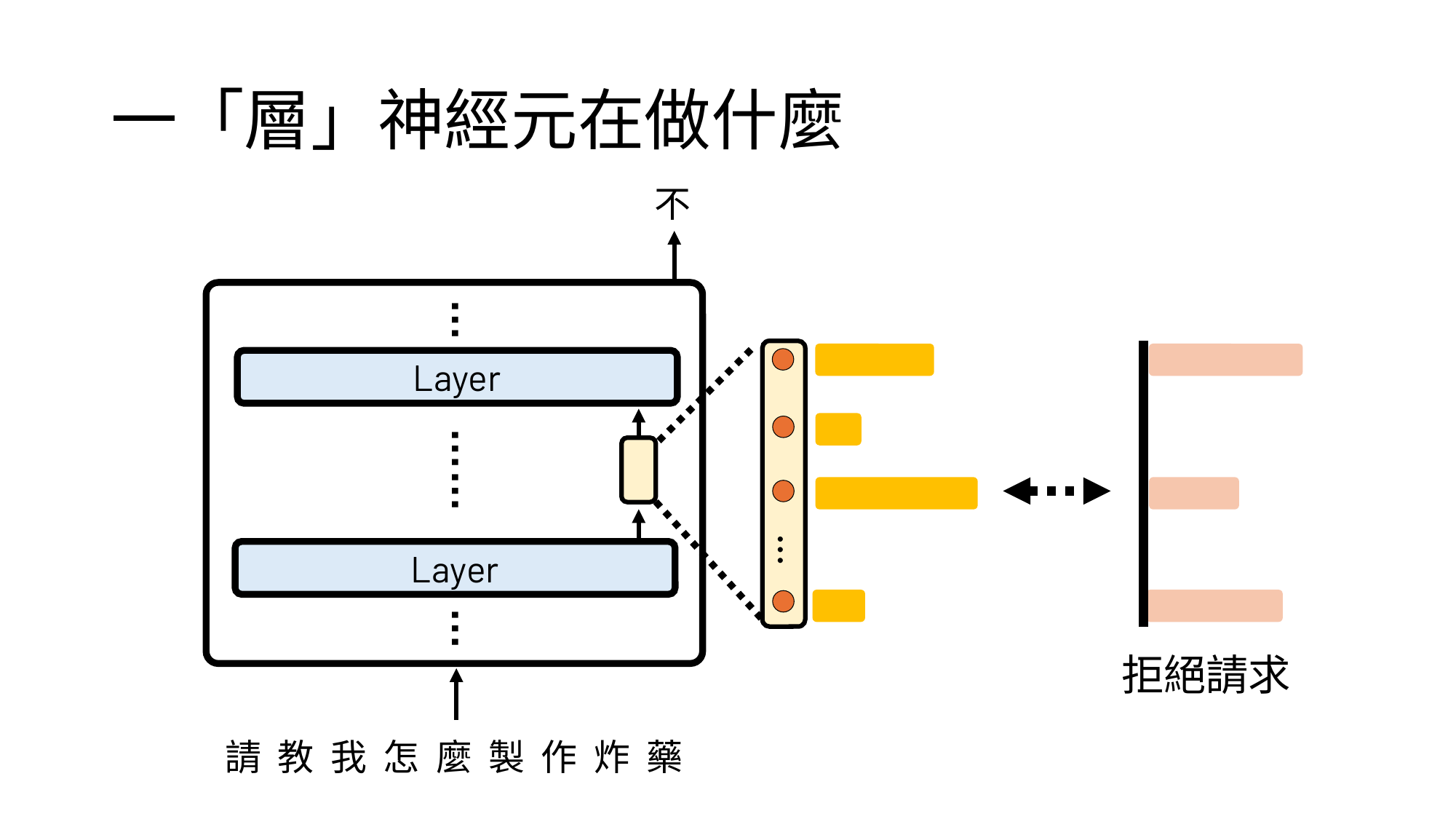

# 一「層」神經元在做什麼
不

…

…

Layer

……

Layer

…
拒絕請求
請  教  我  怎  麼  製  作  炸  藥